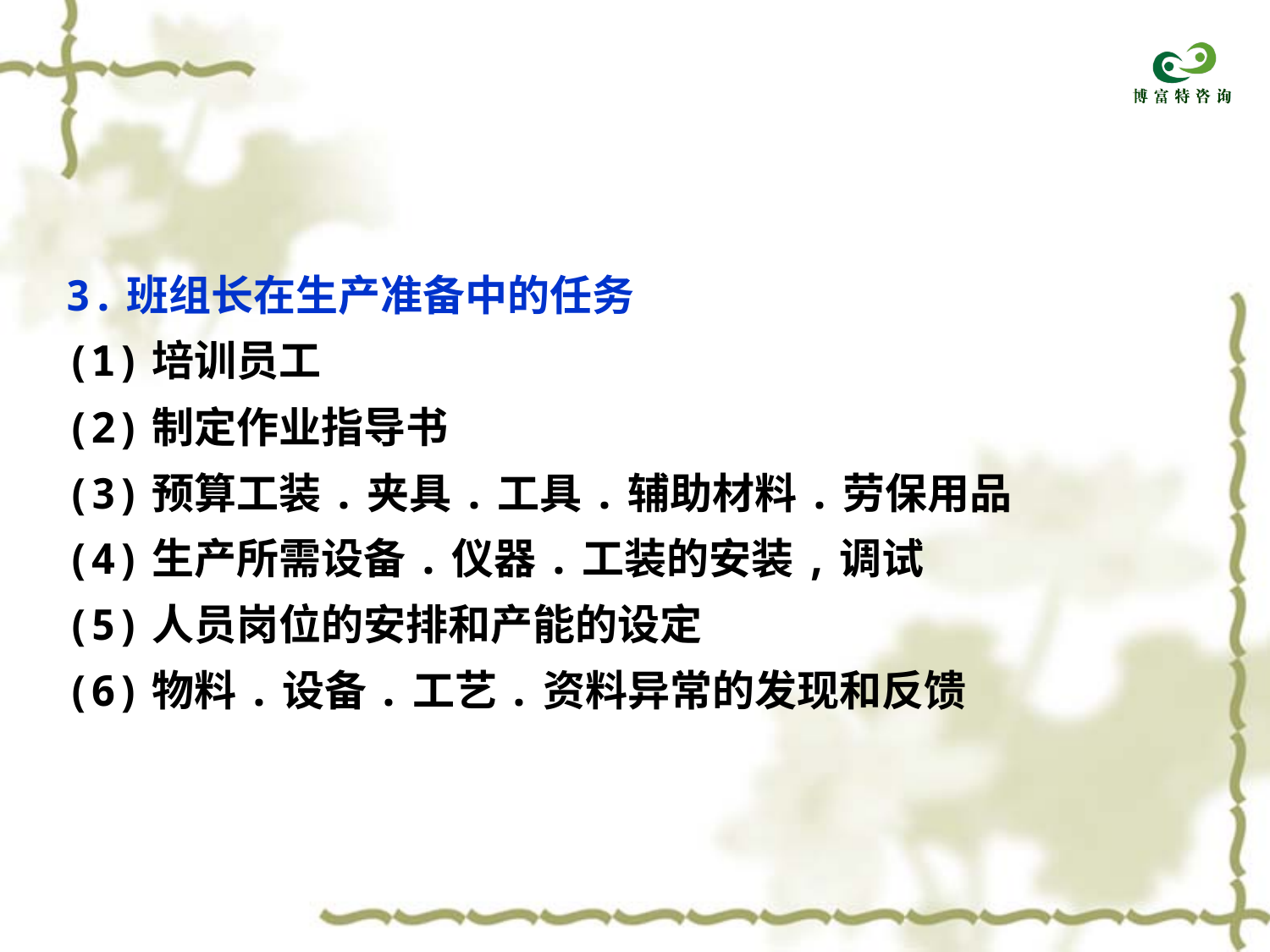

3.班组长在生产准备中的任务
(1)培训员工
(2)制定作业指导书
(3)预算工装.夹具.工具.辅助材料.劳保用品
(4)生产所需设备.仪器.工装的安装,调试
(5)人员岗位的安排和产能的设定
(6)物料.设备.工艺.资料异常的发现和反馈